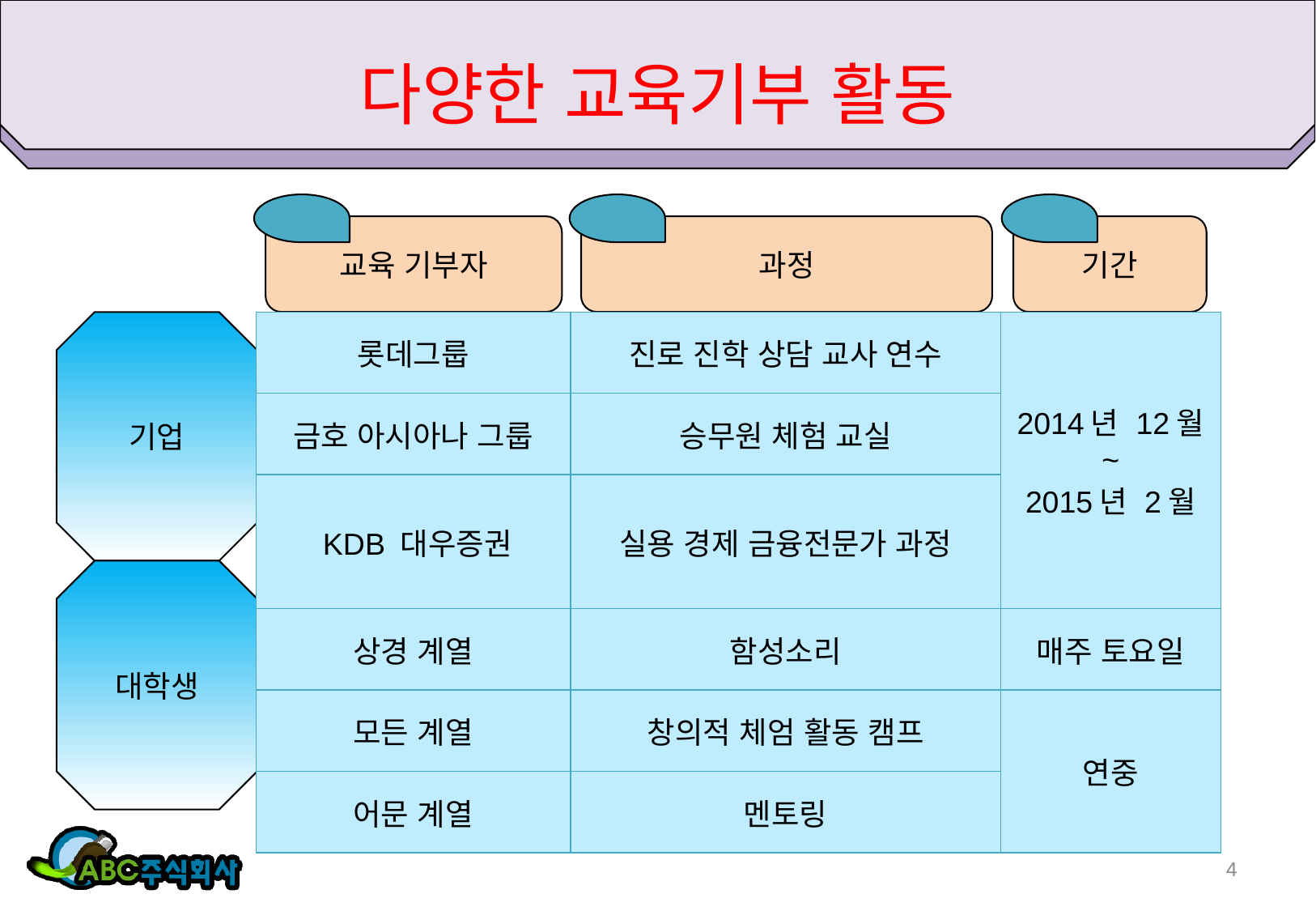

# 다양한 교육기부 활동

교육 기부자
과정
기간
기업
| 롯데그룹 | 진로 진학 상담 교사 연수 | 2014년 12월 ~ 2015년 2월 |
| --- | --- | --- |
| 금호 아시아나 그룹 | 승무원 체험 교실 |  |
| KDB 대우증권 | 실용 경제 금융전문가 과정 |  |
| 상경 계열 | 함성소리 | 매주 토요일 |
| 모든 계열 | 창의적 체엄 활동 캠프 | 연중 |
| 어문 계열 | 멘토링 |  |
대학생
4